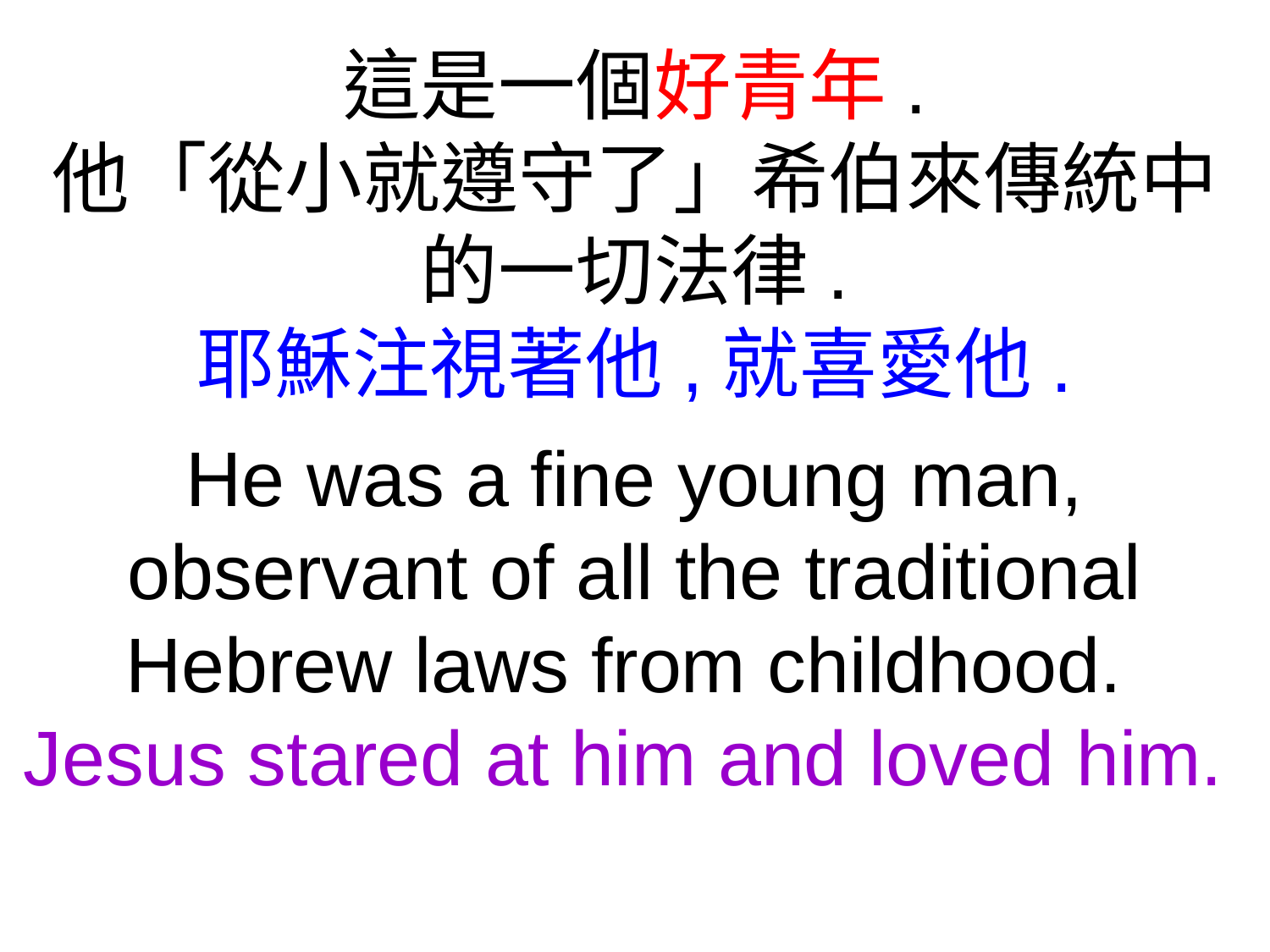

這是一個好青年.
他「從小就遵守了」希伯來傳統中
的一切法律.
耶穌注視著他,就喜愛他.
He was a fine young man, observant of all the traditional Hebrew laws from childhood.
Jesus stared at him and loved him.